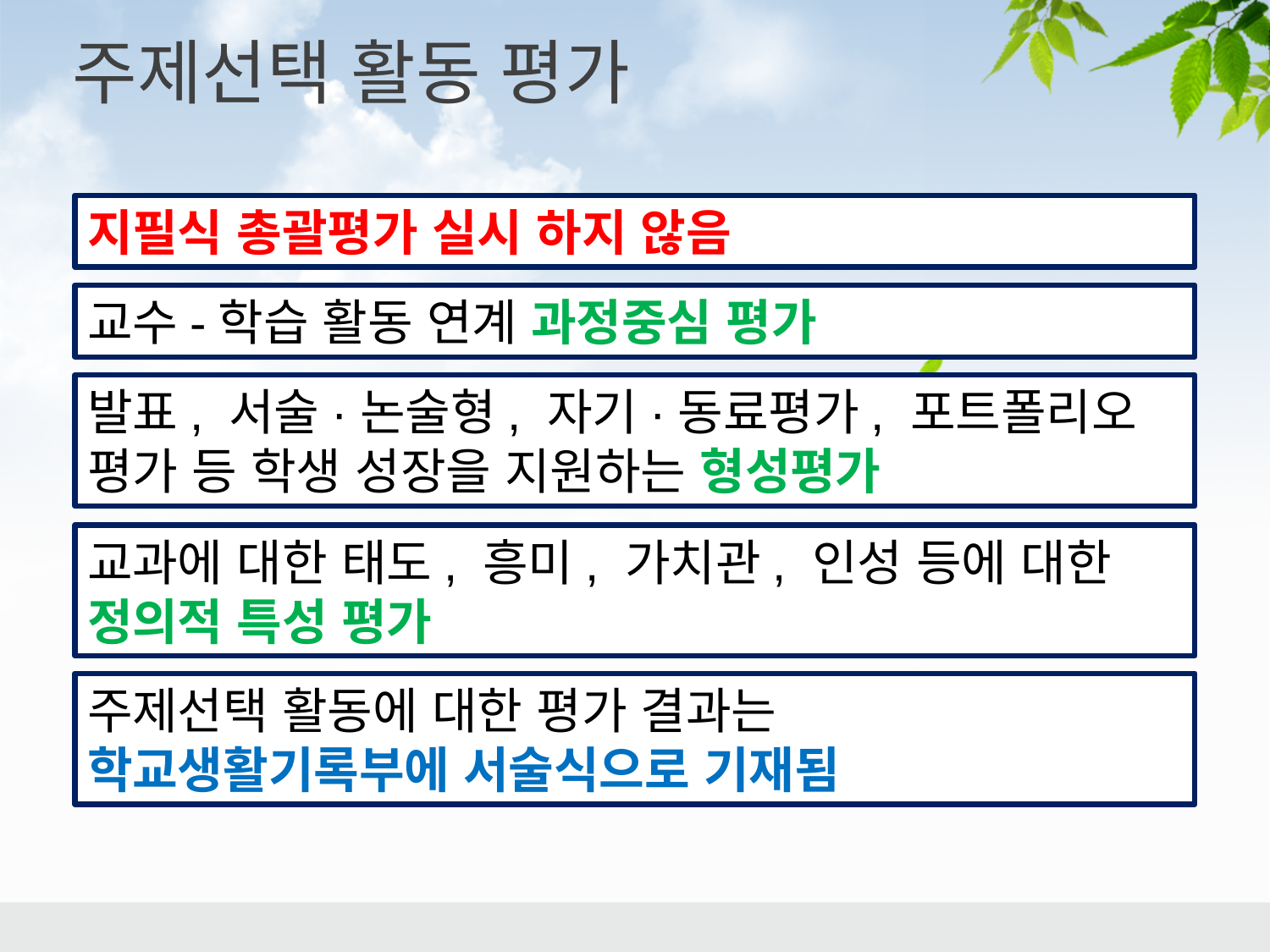

# 주제선택 활동 평가
지필식 총괄평가 실시 하지 않음
교수-학습 활동 연계 과정중심 평가
발표, 서술·논술형, 자기·동료평가, 포트폴리오 평가 등 학생 성장을 지원하는 형성평가
교과에 대한 태도, 흥미, 가치관, 인성 등에 대한 정의적 특성 평가
주제선택 활동에 대한 평가 결과는
학교생활기록부에 서술식으로 기재됨